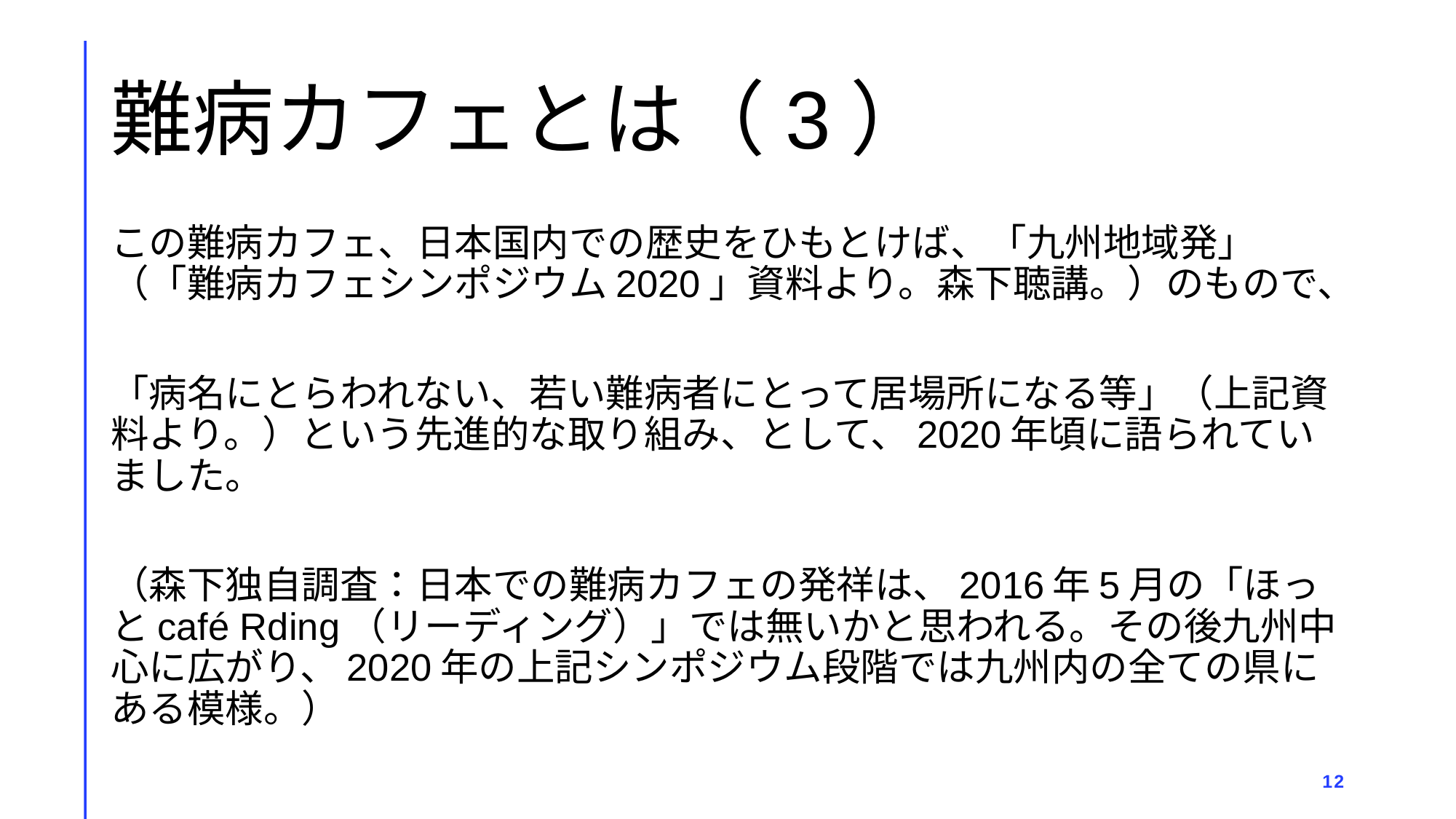

# 難病カフェとは（3）
この難病カフェ、日本国内での歴史をひもとけば、「九州地域発」（「難病カフェシンポジウム2020」資料より。森下聴講。）のもので、

「病名にとらわれない、若い難病者にとって居場所になる等」（上記資料より。）という先進的な取り組み、として、2020年頃に語られていました。

（森下独自調査：日本での難病カフェの発祥は、2016年5月の「ほっとcafé Rding（リーディング）」では無いかと思われる。その後九州中心に広がり、2020年の上記シンポジウム段階では九州内の全ての県にある模様。）

12